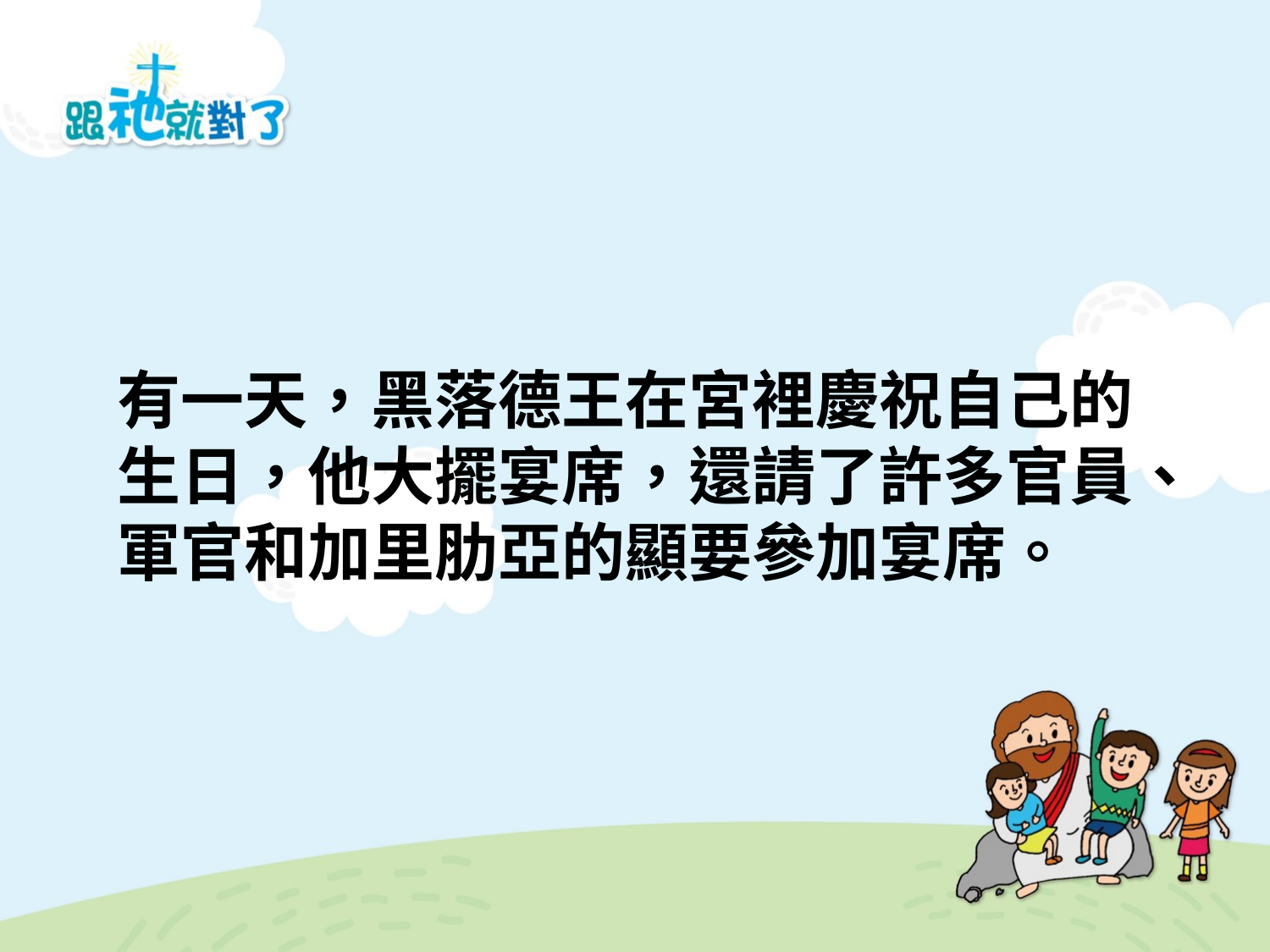

有一天，黑落德王在宮裡慶祝自己的生日，他大擺宴席，還請了許多官員、軍官和加里肋亞的顯要參加宴席。